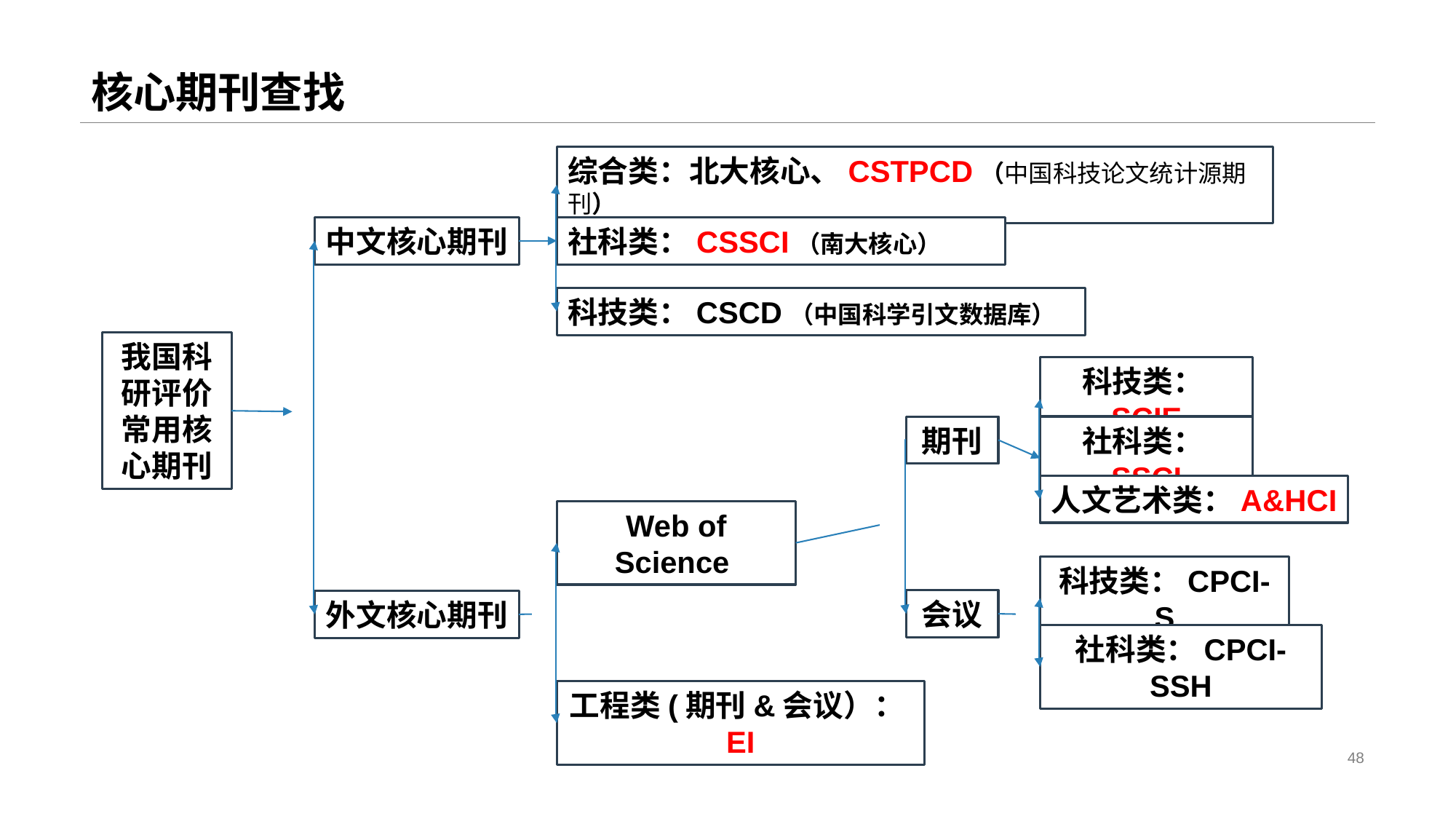

# 核心期刊查找
综合类：北大核心、CSTPCD（中国科技论文统计源期刊）
中文核心期刊
社科类：CSSCI（南大核心）
科技类：CSCD（中国科学引文数据库）
我国科研评价常用核心期刊

科技类：SCIE
期刊
社科类：SSCI
人文艺术类：A&HCI
Web of Science
科技类：CPCI-S
会议
外文核心期刊
社科类：CPCI-SSH
工程类(期刊&会议）：EI
48